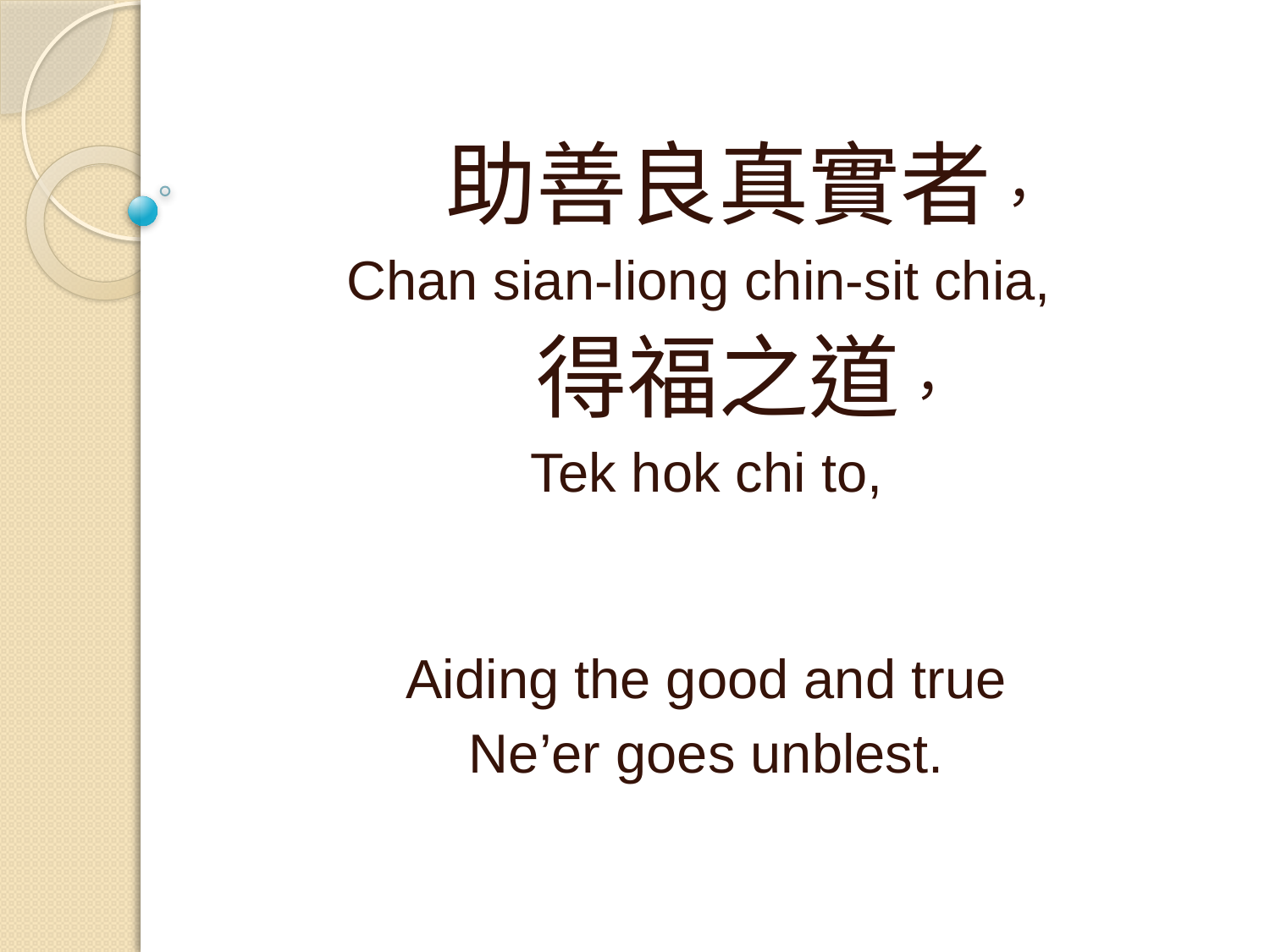

助善良真實者，
Chan sian-liong chin-sit chia,
   得福之道，
Tek hok chi to,

Aiding the good and true
Ne’er goes unblest.